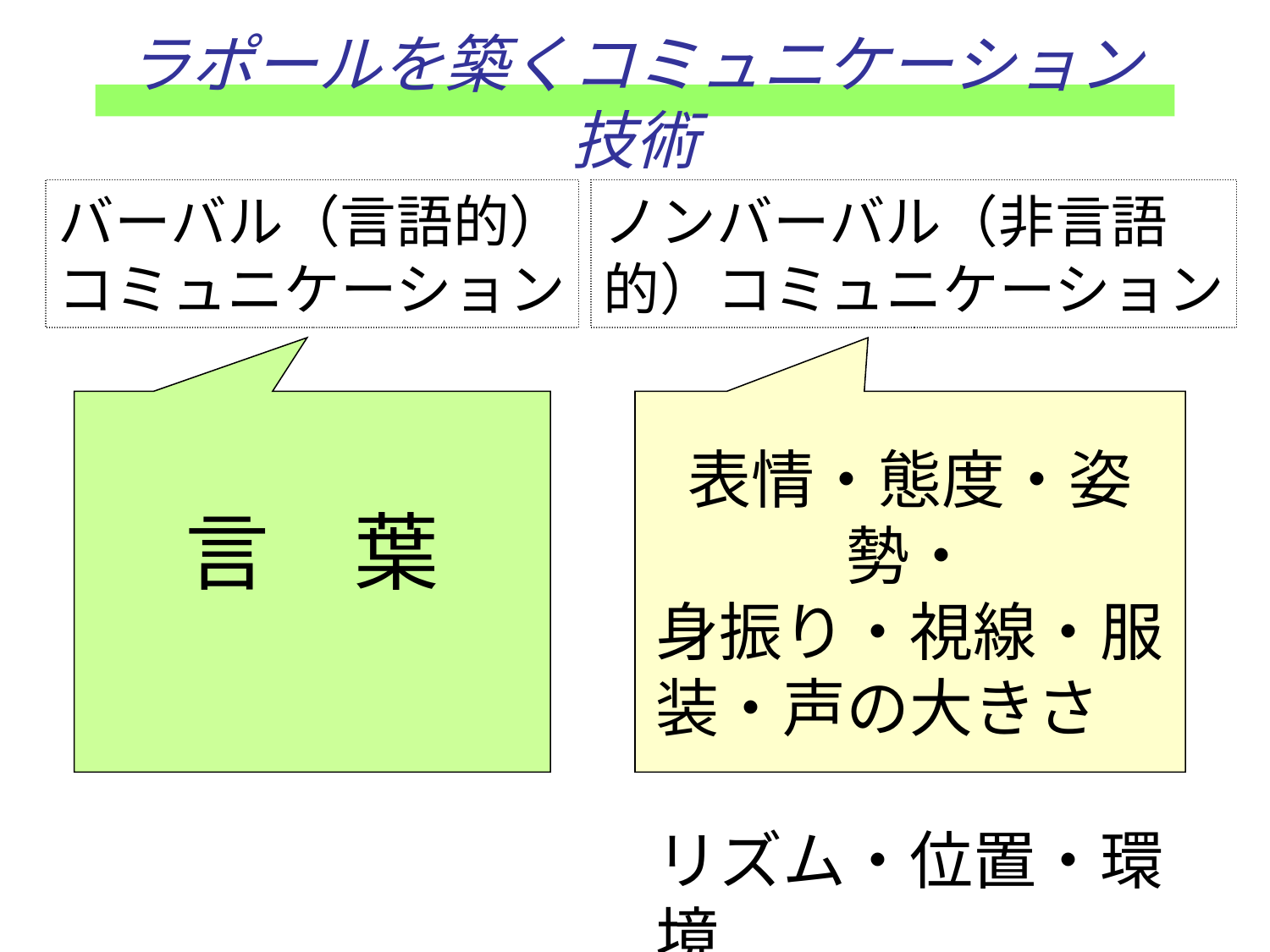

# ラポールを築くコミュニケーション技術
バーバル（言語的）
コミュニケーション
ノンバーバル（非言語
的）コミュニケーション

言　葉

表情・態度・姿勢・
身振り・視線・服装・声の大きさ
リズム・位置・環境